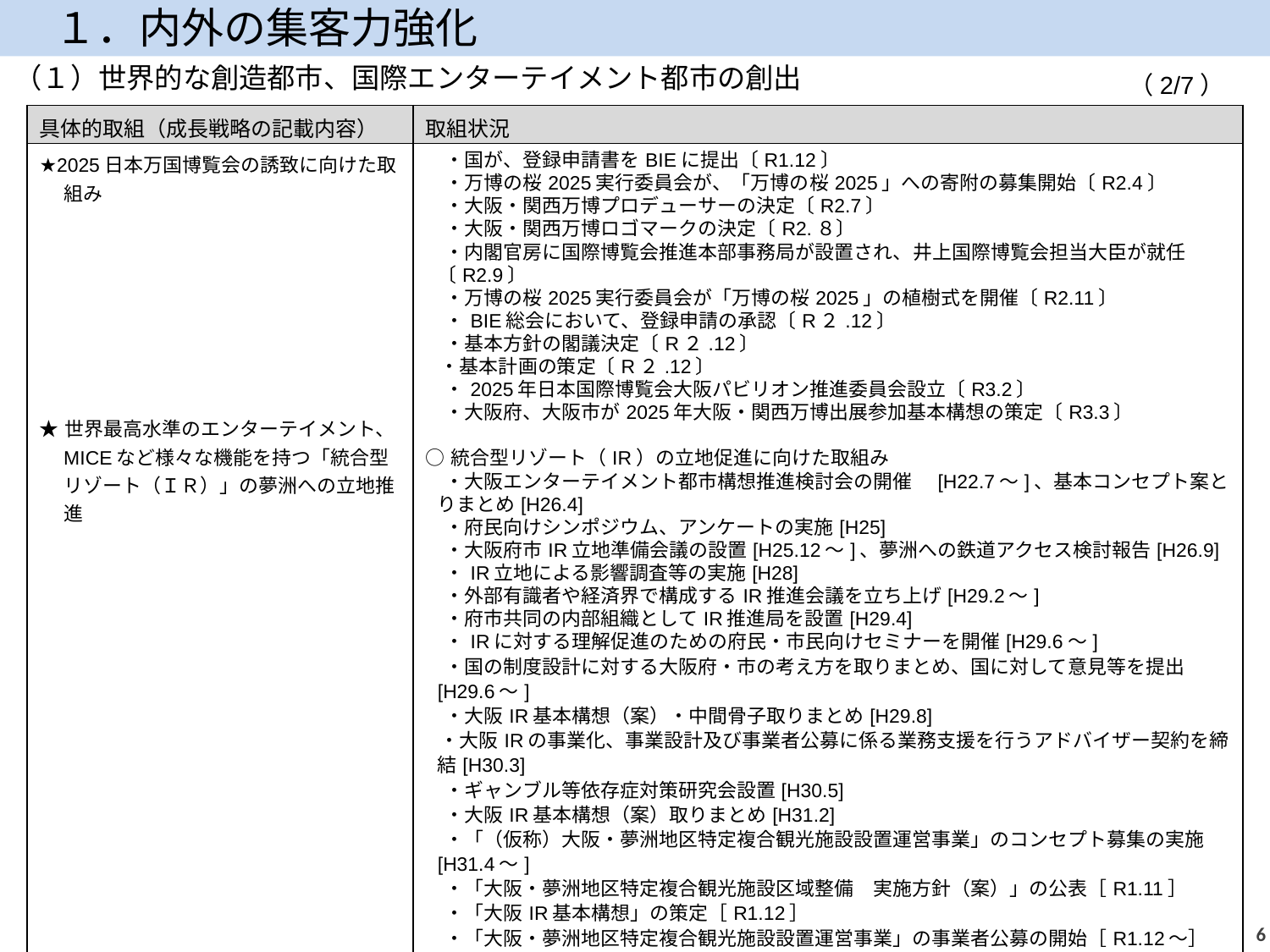

１．内外の集客力強化
（１）世界的な創造都市、国際エンターテイメント都市の創出
（2/7）
| 具体的取組（成長戦略の記載内容） | 取組状況 |
| --- | --- |
| ★2025日本万国博覧会の誘致に向けた取組み ★世界最高水準のエンターテイメント、MICEなど様々な機能を持つ「統合型リゾート（ＩＲ）」の夢洲への立地推進 | ・国が、登録申請書をBIEに提出〔R1.12〕 　・万博の桜2025実行委員会が、「万博の桜2025」への寄附の募集開始〔R2.4〕 　・大阪・関西万博プロデューサーの決定〔R2.7〕 　・大阪・関西万博ロゴマークの決定〔R2.８〕 　・内閣官房に国際博覧会推進本部事務局が設置され、井上国際博覧会担当大臣が就任〔R2.9〕 　・万博の桜2025実行委員会が「万博の桜2025」の植樹式を開催〔R2.11〕 　・BIE総会において、登録申請の承認〔R２.12〕 　・基本方針の閣議決定〔R２.12〕 ・基本計画の策定〔R２.12〕 　・2025年日本国際博覧会大阪パビリオン推進委員会設立〔R3.2〕 　・大阪府、大阪市が2025年大阪・関西万博出展参加基本構想の策定〔R3.3〕 ○統合型リゾート（IR）の立地促進に向けた取組み 　・大阪エンターテイメント都市構想推進検討会の開催　[H22.7～]、基本コンセプト案とりまとめ[H26.4] 　・府民向けシンポジウム、アンケートの実施[H25] 　・大阪府市IR立地準備会議の設置[H25.12～]、夢洲への鉄道アクセス検討報告[H26.9] 　・IR立地による影響調査等の実施[H28] 　・外部有識者や経済界で構成するIR推進会議を立ち上げ[H29.2～] 　・府市共同の内部組織としてIR推進局を設置[H29.4] 　・IRに対する理解促進のための府民・市民向けセミナーを開催[H29.6～] 　・国の制度設計に対する大阪府・市の考え方を取りまとめ、国に対して意見等を提出[H29.6～] 　・大阪IR基本構想（案）・中間骨子取りまとめ[H29.8] ・大阪IRの事業化、事業設計及び事業者公募に係る業務支援を行うアドバイザー契約を締結[H30.3] 　・ギャンブル等依存症対策研究会設置[H30.5] 　・大阪IR基本構想（案）取りまとめ[H31.2] 　・「（仮称）大阪・夢洲地区特定複合観光施設設置運営事業」のコンセプト募集の実施[H31.4～] 　・「大阪・夢洲地区特定複合観光施設区域整備　実施方針（案）」の公表［R1.11］ 　・「大阪IR基本構想」の策定［R1.12］ 　・「大阪・夢洲地区特定複合観光施設設置運営事業」の事業者公募の開始［R1.12～］　　　　 　・「大阪・夢洲地区特定複合観光施設区域整備　実施方針」の策定［R3.3］ |
6